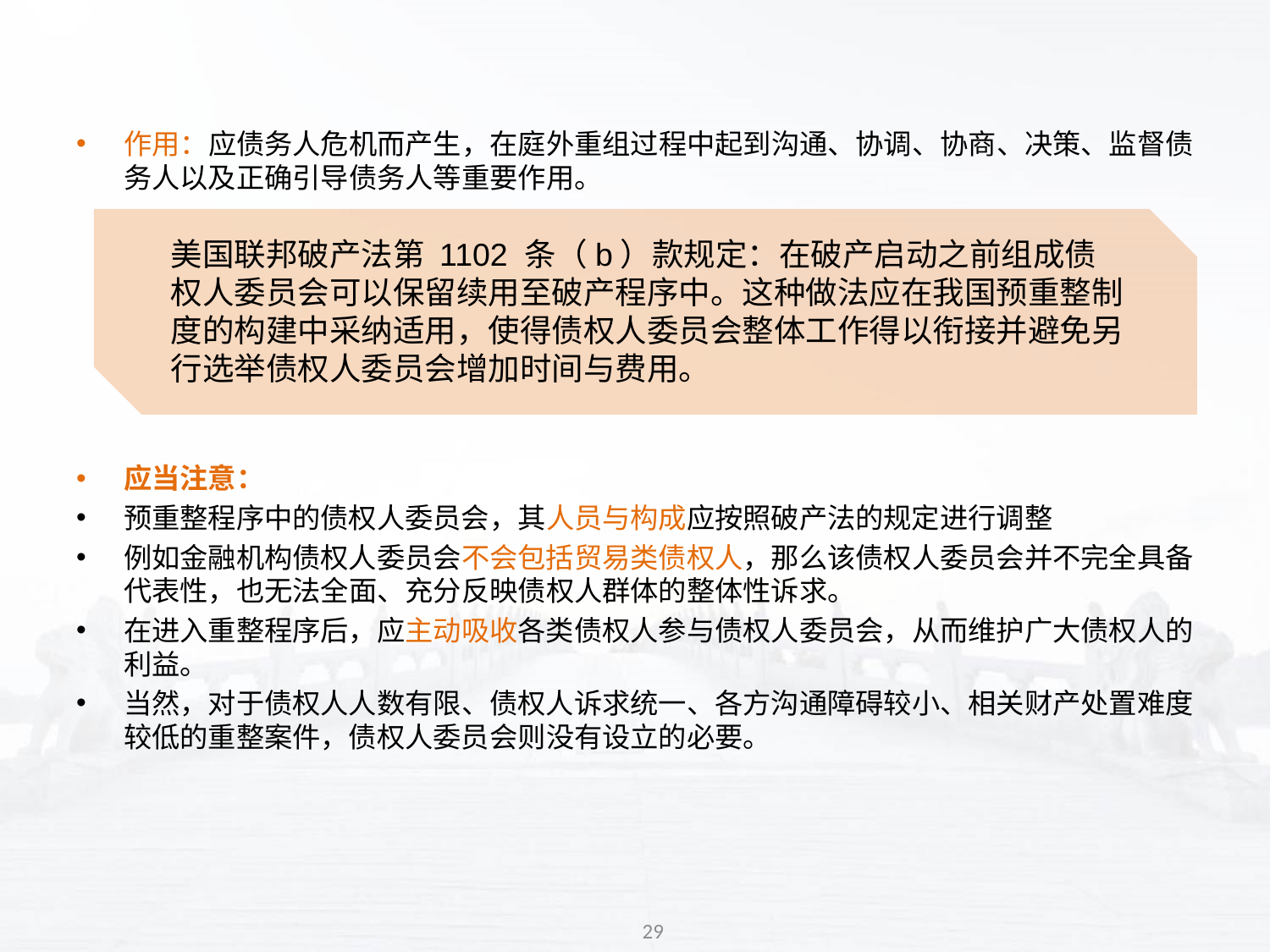

作用：应债务人危机而产生，在庭外重组过程中起到沟通、协调、协商、决策、监督债务人以及正确引导债务人等重要作用。

应当注意：
预重整程序中的债权人委员会，其人员与构成应按照破产法的规定进行调整
例如金融机构债权人委员会不会包括贸易类债权人，那么该债权人委员会并不完全具备代表性，也无法全面、充分反映债权人群体的整体性诉求。
在进入重整程序后，应主动吸收各类债权人参与债权人委员会，从而维护广大债权人的利益。
当然，对于债权人人数有限、债权人诉求统一、各方沟通障碍较小、相关财产处置难度较低的重整案件，债权人委员会则没有设立的必要。

美国联邦破产法第 1102 条（b）款规定：在破产启动之前组成债权人委员会可以保留续用至破产程序中。这种做法应在我国预重整制度的构建中采纳适用，使得债权人委员会整体工作得以衔接并避免另行选举债权人委员会增加时间与费用。
29